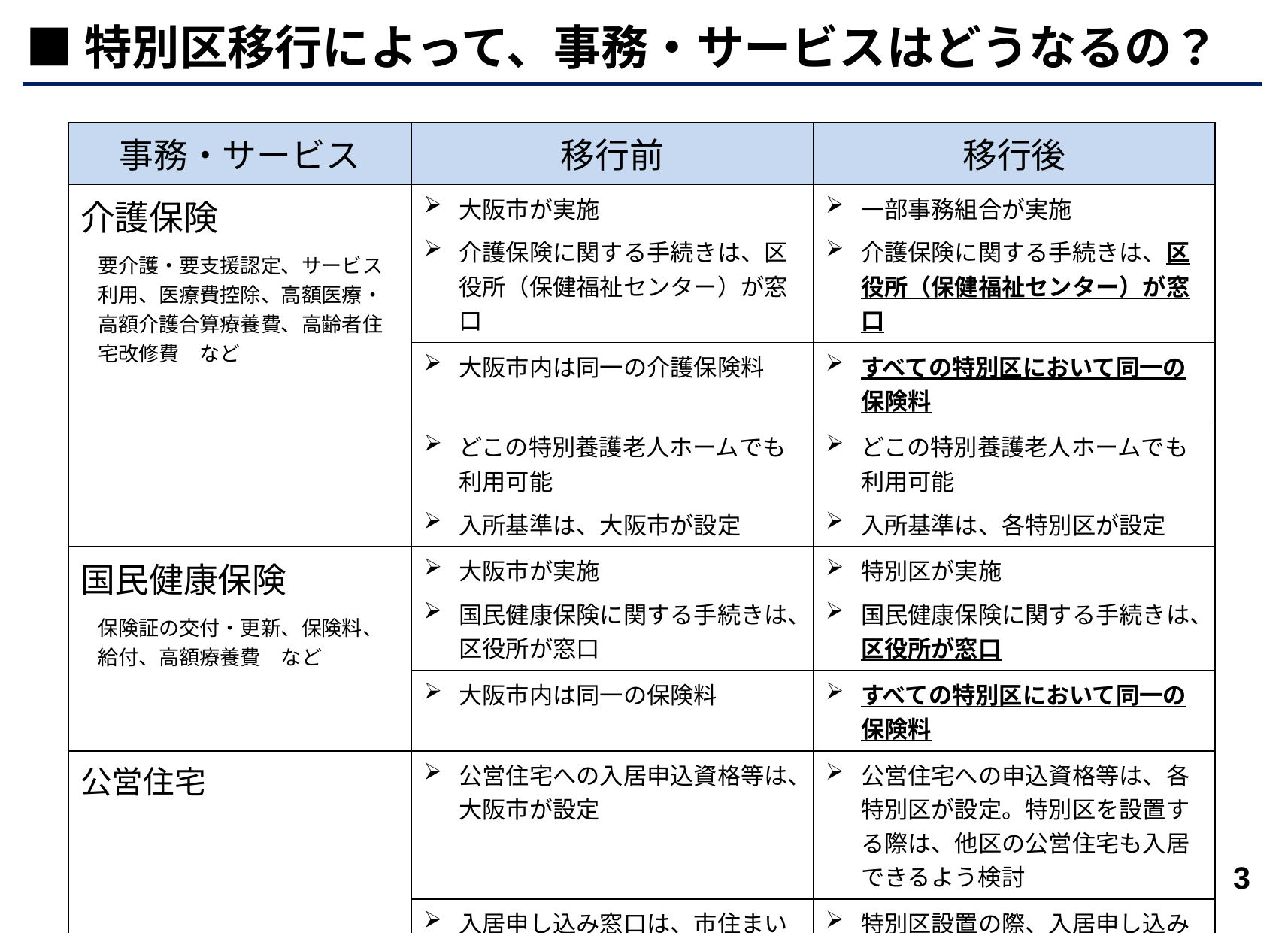

■特別区移行によって、事務・サービスはどうなるの？
| 事務・サービス | 移行前 | 移行後 |
| --- | --- | --- |
| 介護保険 要介護・要支援認定、サービス利用、医療費控除、高額医療・高額介護合算療養費、高齢者住宅改修費　など | 大阪市が実施 介護保険に関する手続きは、区役所（保健福祉センター）が窓口 | 一部事務組合が実施 介護保険に関する手続きは、区役所（保健福祉センター）が窓口 |
|  | 大阪市内は同一の介護保険料 | すべての特別区において同一の保険料 |
|  | どこの特別養護老人ホームでも利用可能 入所基準は、大阪市が設定 | どこの特別養護老人ホームでも利用可能 入所基準は、各特別区が設定 |
| 国民健康保険 保険証の交付・更新、保険料、給付、高額療養費　など | 大阪市が実施 国民健康保険に関する手続きは、区役所が窓口 | 特別区が実施 国民健康保険に関する手続きは、区役所が窓口 |
|  | 大阪市内は同一の保険料 | すべての特別区において同一の保険料 |
| 公営住宅 | 公営住宅への入居申込資格等は、大阪市が設定 | 公営住宅への申込資格等は、各特別区が設定。特別区を設置する際は、他区の公営住宅も入居できるよう検討 |
|  | 入居申し込み窓口は、市住まい情報センター内の住情報プラザ・各住宅管理センター等で実施 | 特別区設置の際、入居申し込みは、現在の窓口で引き続き実施 特別区の設置に伴って、家賃は変わらない |
3